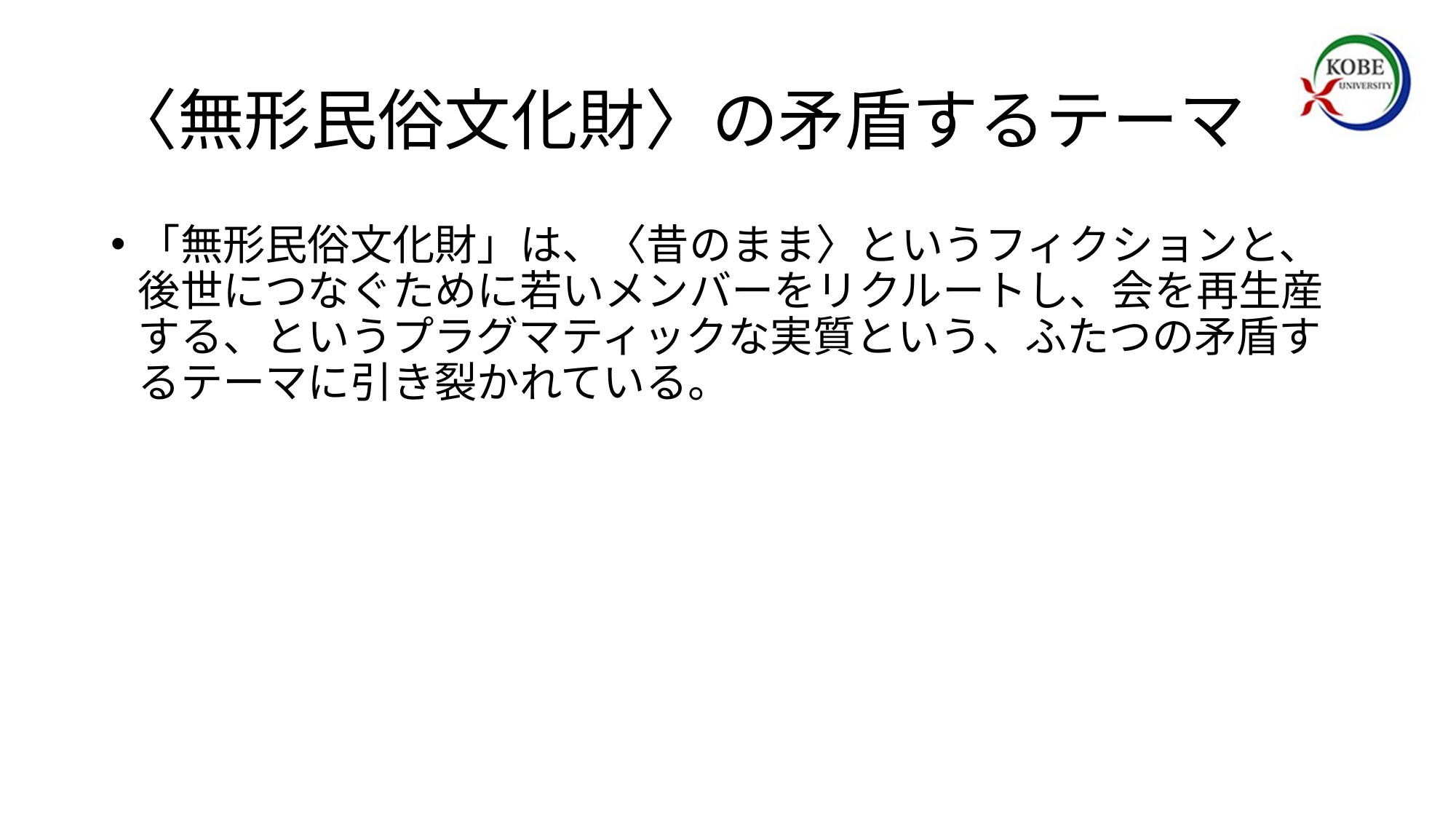

# 〈無形民俗文化財〉の矛盾するテーマ
「無形民俗文化財」は、〈昔のまま〉というフィクションと、後世につなぐために若いメンバーをリクルートし、会を再生産する、というプラグマティックな実質という、ふたつの矛盾するテーマに引き裂かれている。